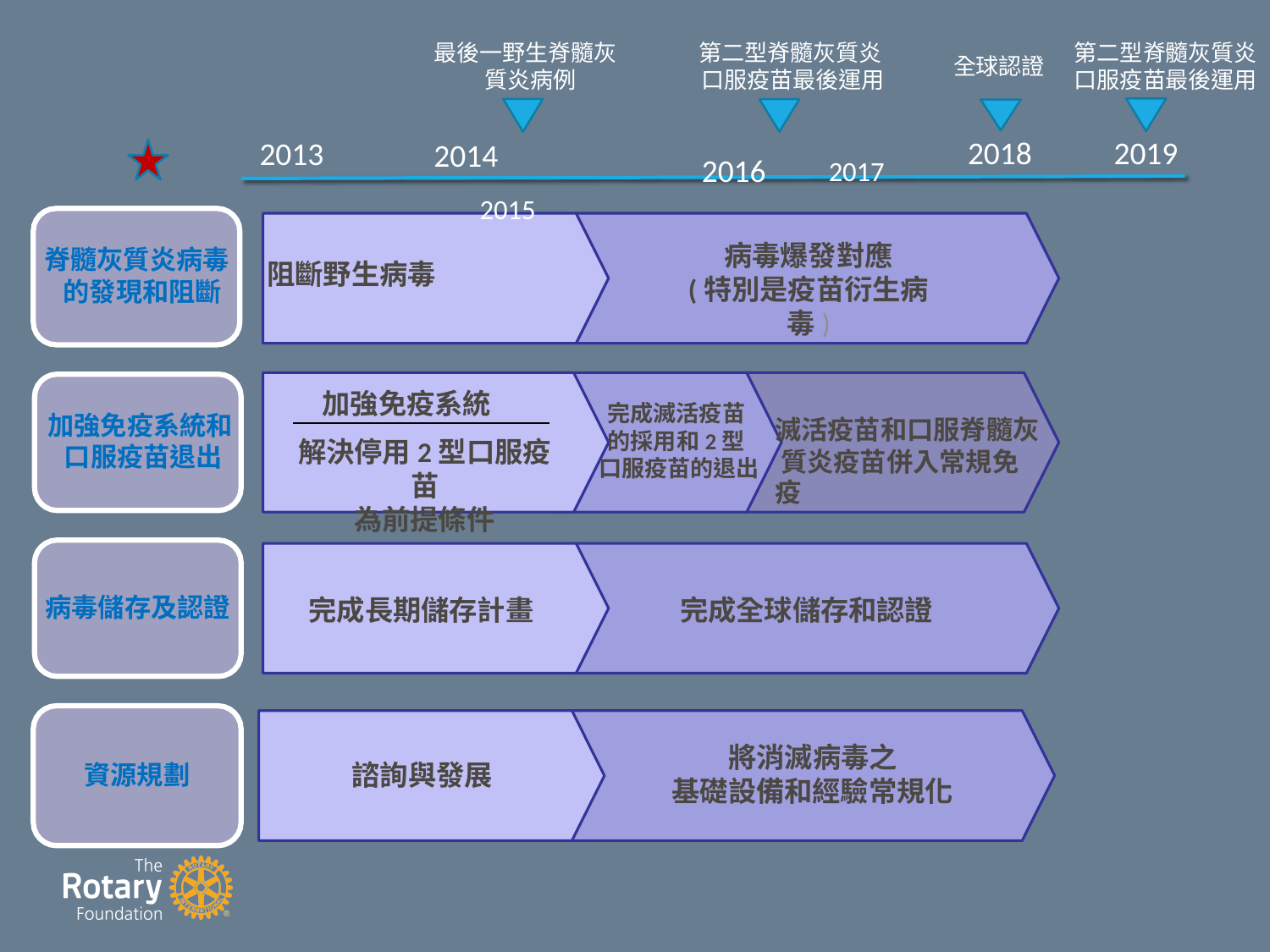

最後一野生脊髓灰  質炎病例

2014	2015
第二型脊髓灰質炎  口服疫苗最後運用

2016	2017
第二型脊髓灰質炎
口服疫苗最後運用
全球認證

2018
2019
2013

病毒爆發對應
(特別是疫苗衍生病毒)
脊髓灰質炎病毒  的發現和阻斷
阻斷野生病毒

加強免疫系統
完成滅活疫苗  的採用和2型  口服疫苗的退出
加強免疫系統和  口服疫苗退出
滅活疫苗和口服脊髓灰  質炎疫苗併入常規免疫

解決停用2型口服疫苗
為前提條件

病毒儲存及認證
完成長期儲存計畫
完成全球儲存和認證

將消滅病毒之
基礎設備和經驗常規化
諮詢與發展
資源規劃